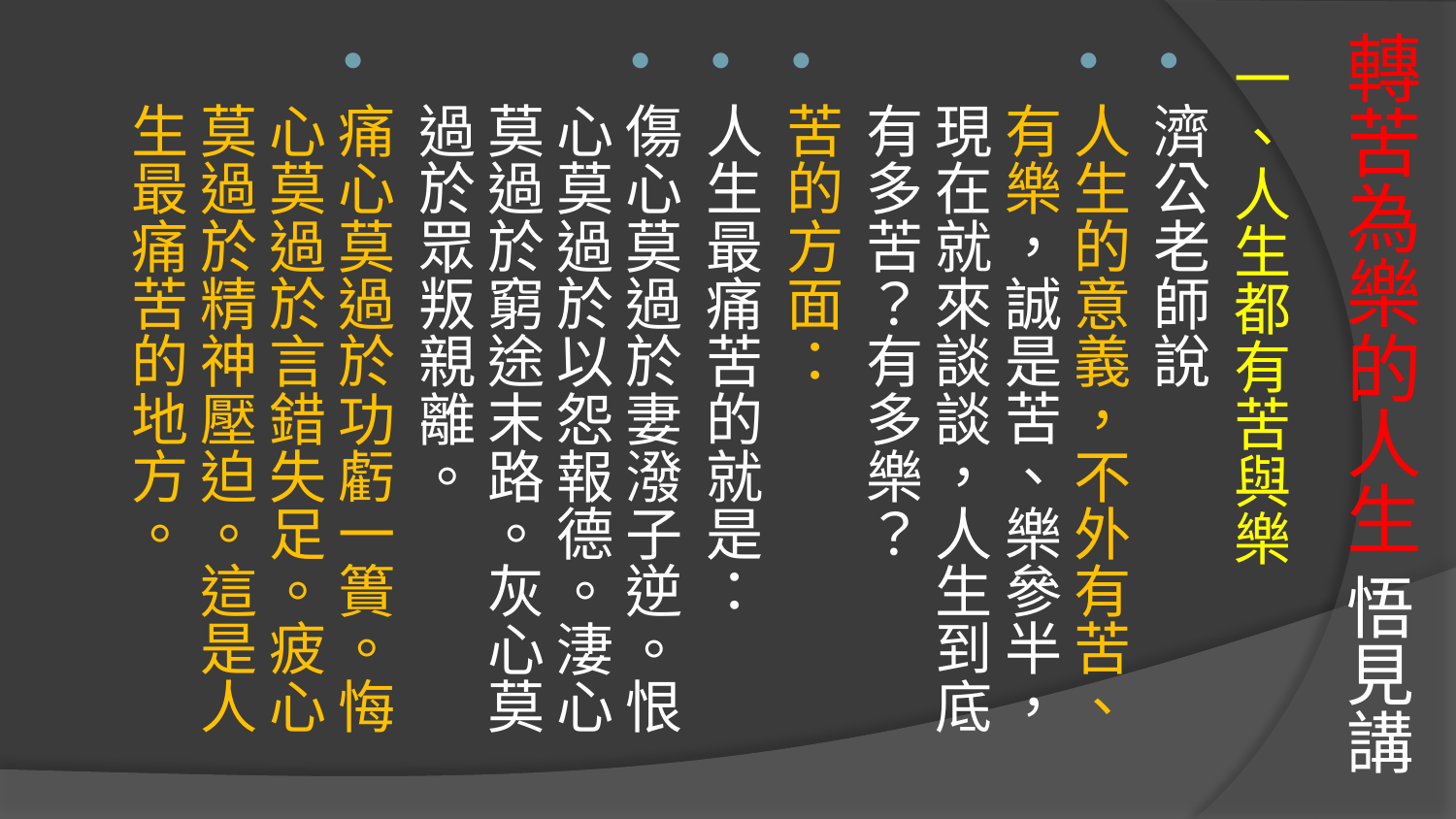

# 轉苦為樂的人生 悟見講
一、人生都有苦與樂
濟公老師說
人生的意義，不外有苦、有樂，誠是苦、樂參半，現在就來談談，人生到底有多苦？有多樂？
苦的方面：
人生最痛苦的就是：
傷心莫過於妻潑子逆。恨心莫過於以怨報德。淒心莫過於窮途末路。灰心莫過於眾叛親離。
痛心莫過於功虧一簣。悔心莫過於言錯失足。疲心莫過於精神壓迫。這是人生最痛苦的地方。